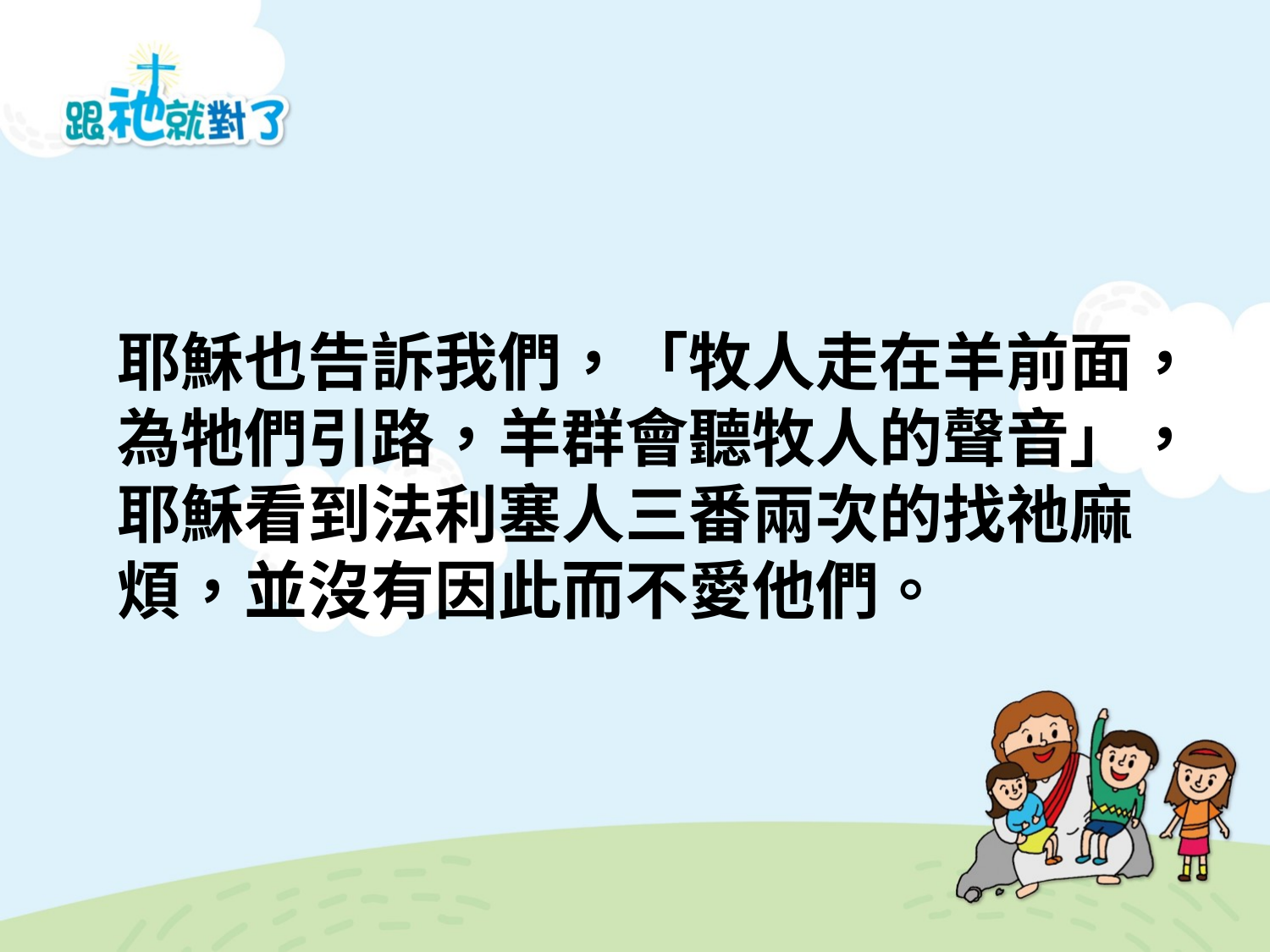

耶穌也告訴我們，「牧人走在羊前面，為牠們引路，羊群會聽牧人的聲音」，耶穌看到法利塞人三番兩次的找祂麻煩，並沒有因此而不愛他們。